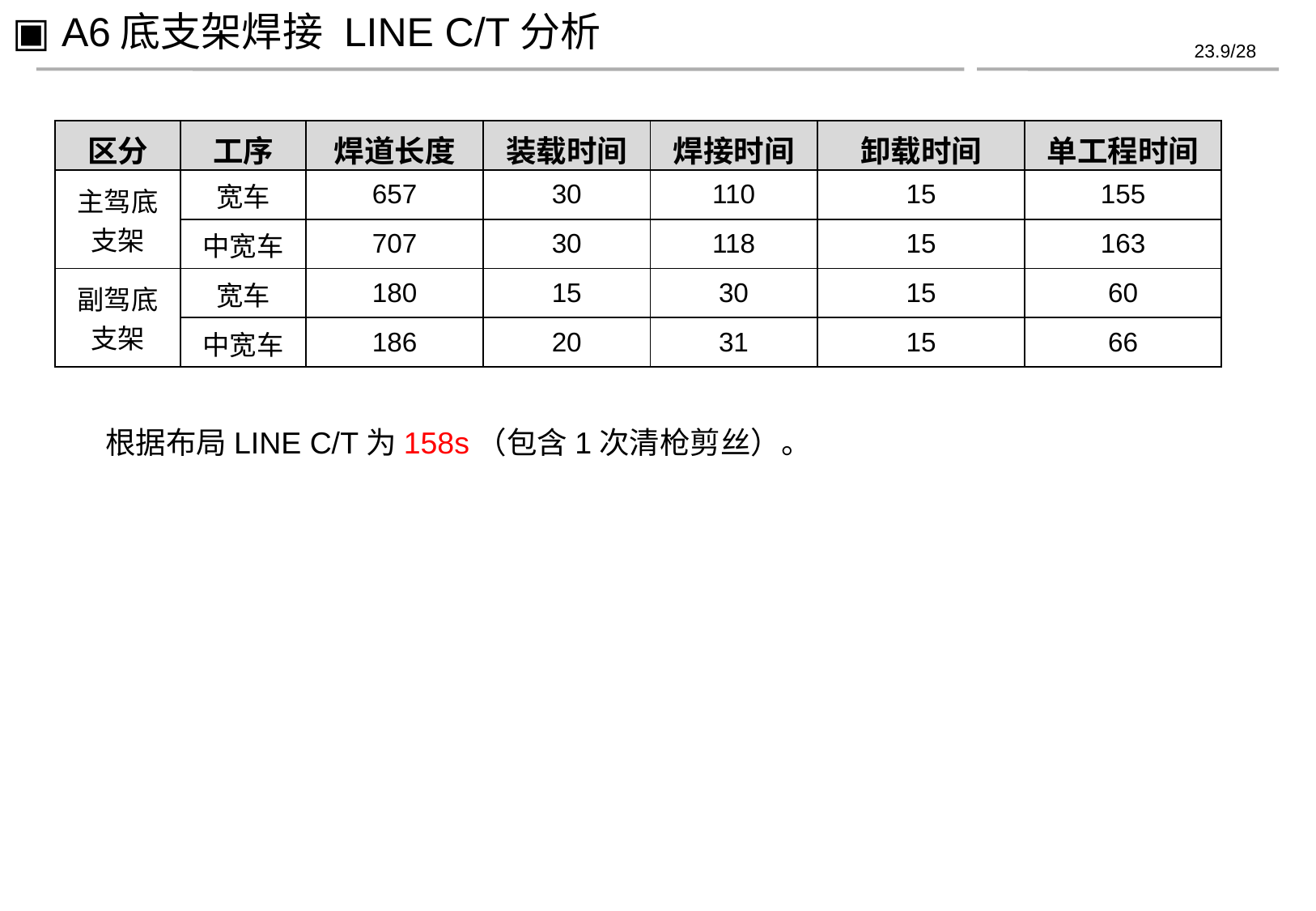

▣ A6底支架焊接 LINE C/T分析
| 区分 | 工序 | 焊道长度 | 装载时间 | 焊接时间 | 卸载时间 | 单工程时间 |
| --- | --- | --- | --- | --- | --- | --- |
| 主驾底支架 | 宽车 | 657 | 30 | 110 | 15 | 155 |
|  | 中宽车 | 707 | 30 | 118 | 15 | 163 |
| 副驾底支架 | 宽车 | 180 | 15 | 30 | 15 | 60 |
|  | 中宽车 | 186 | 20 | 31 | 15 | 66 |
根据布局LINE C/T为158s（包含1次清枪剪丝）。